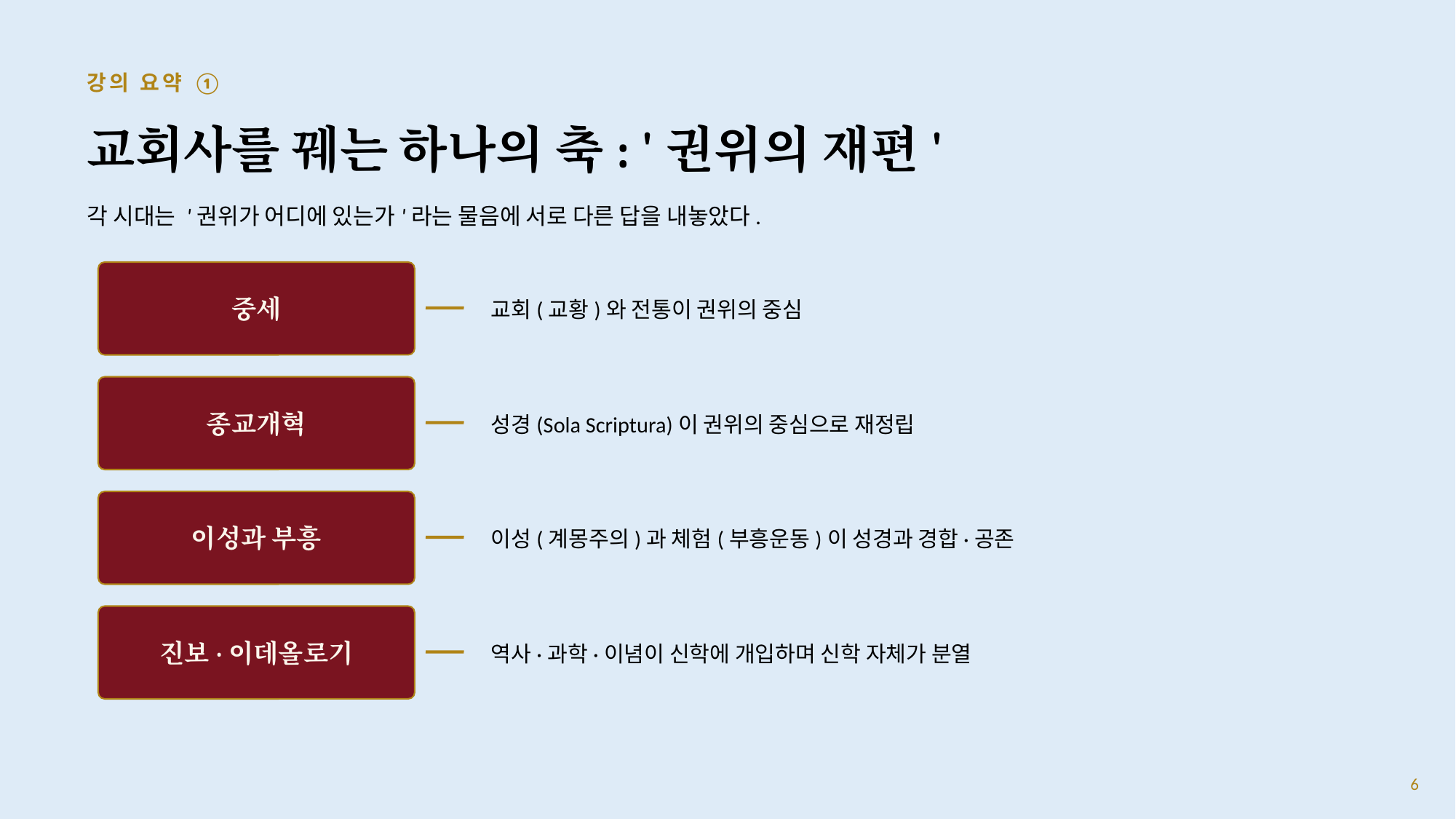

강의 요약 ①
교회사를 꿰는 하나의 축: '권위의 재편'
각 시대는 '권위가 어디에 있는가'라는 물음에 서로 다른 답을 내놓았다.

중세
교회(교황)와 전통이 권위의 중심

종교개혁
성경(Sola Scriptura)이 권위의 중심으로 재정립

이성과 부흥
이성(계몽주의)과 체험(부흥운동)이 성경과 경합·공존

진보·이데올로기
역사·과학·이념이 신학에 개입하며 신학 자체가 분열

6